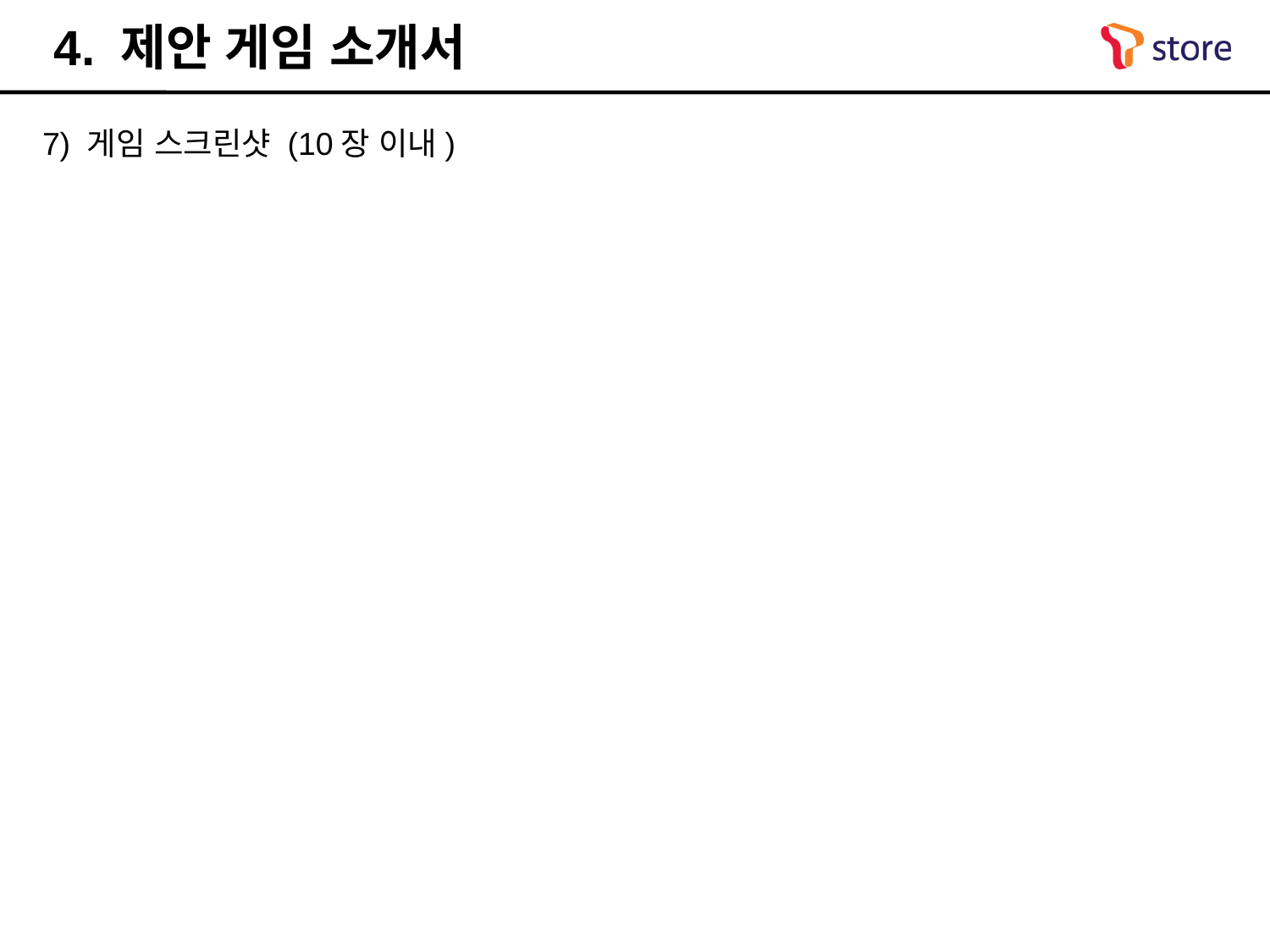

4. 제안 게임 소개서
7) 게임 스크린샷 (10장 이내)